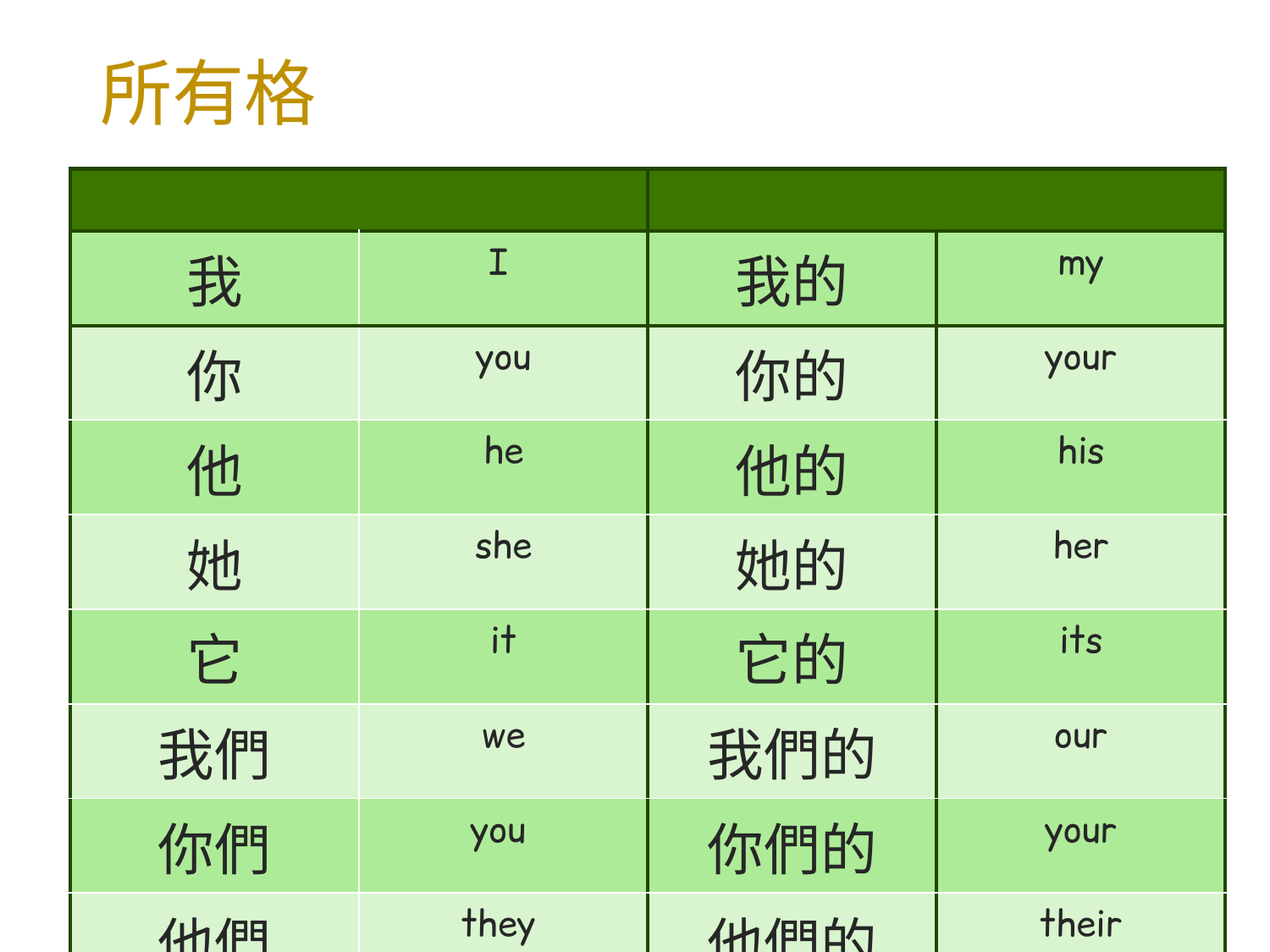

# 所有格
|  |  |  |  |
| --- | --- | --- | --- |
| 我 | I | 我的 | my |
| 你 | you | 你的 | your |
| 他 | he | 他的 | his |
| 她 | she | 她的 | her |
| 它 | it | 它的 | its |
| 我們 | we | 我們的 | our |
| 你們 | you | 你們的 | your |
| 他們 | they | 他們的 | their |